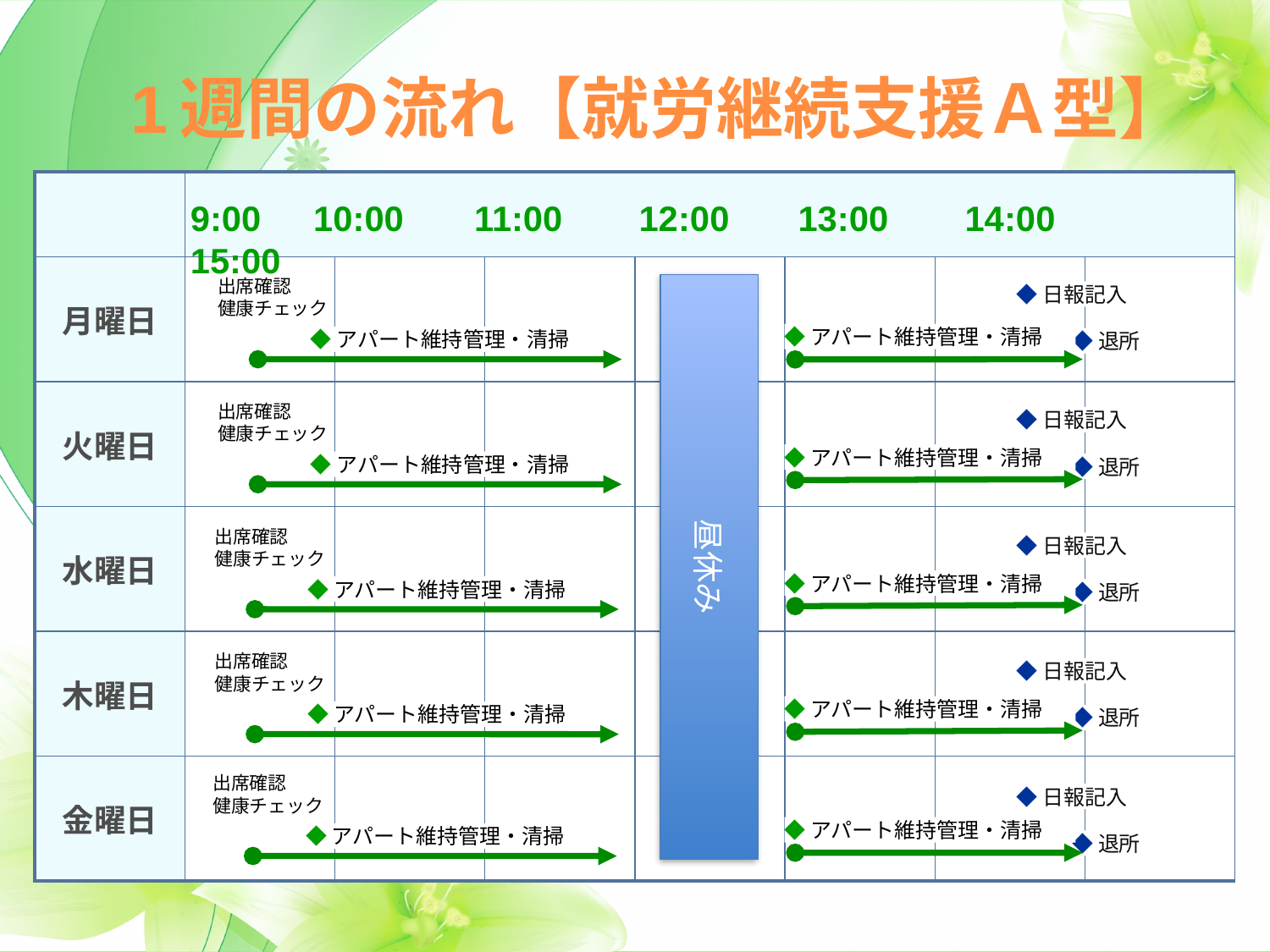

# 1週間の流れ【就労継続支援Ａ型】
|  |  |  |  |  |  |  |  |
| --- | --- | --- | --- | --- | --- | --- | --- |
| 月曜日 |  |  |  |  |  |  |  |
| 火曜日 |  |  |  |  |  |  |  |
| 水曜日 |  |  |  |  |  |  |  |
| 木曜日 |  |  |  |  |  |  |  |
| 金曜日 |  |  |  |  |  |  |  |
9:00　10:00 　 11:00　   12:00　  13:00　   14:00　 15:00
出席確認
健康チェック
昼休み
◆日報記入
◆アパート維持管理・清掃
◆アパート維持管理・清掃
◆退所

出席確認
健康チェック
◆アパート維持管理・清掃

◆日報記入
◆アパート維持管理・清掃

◆退所
出席確認
健康チェック
◆アパート維持管理・清掃

◆日報記入
◆アパート維持管理・清掃

◆退所
出席確認
健康チェック
◆アパート維持管理・清掃

◆日報記入
◆アパート維持管理・清掃

◆退所
出席確認
健康チェック
◆アパート維持管理・清掃

◆日報記入
◆アパート維持管理・清掃

◆退所